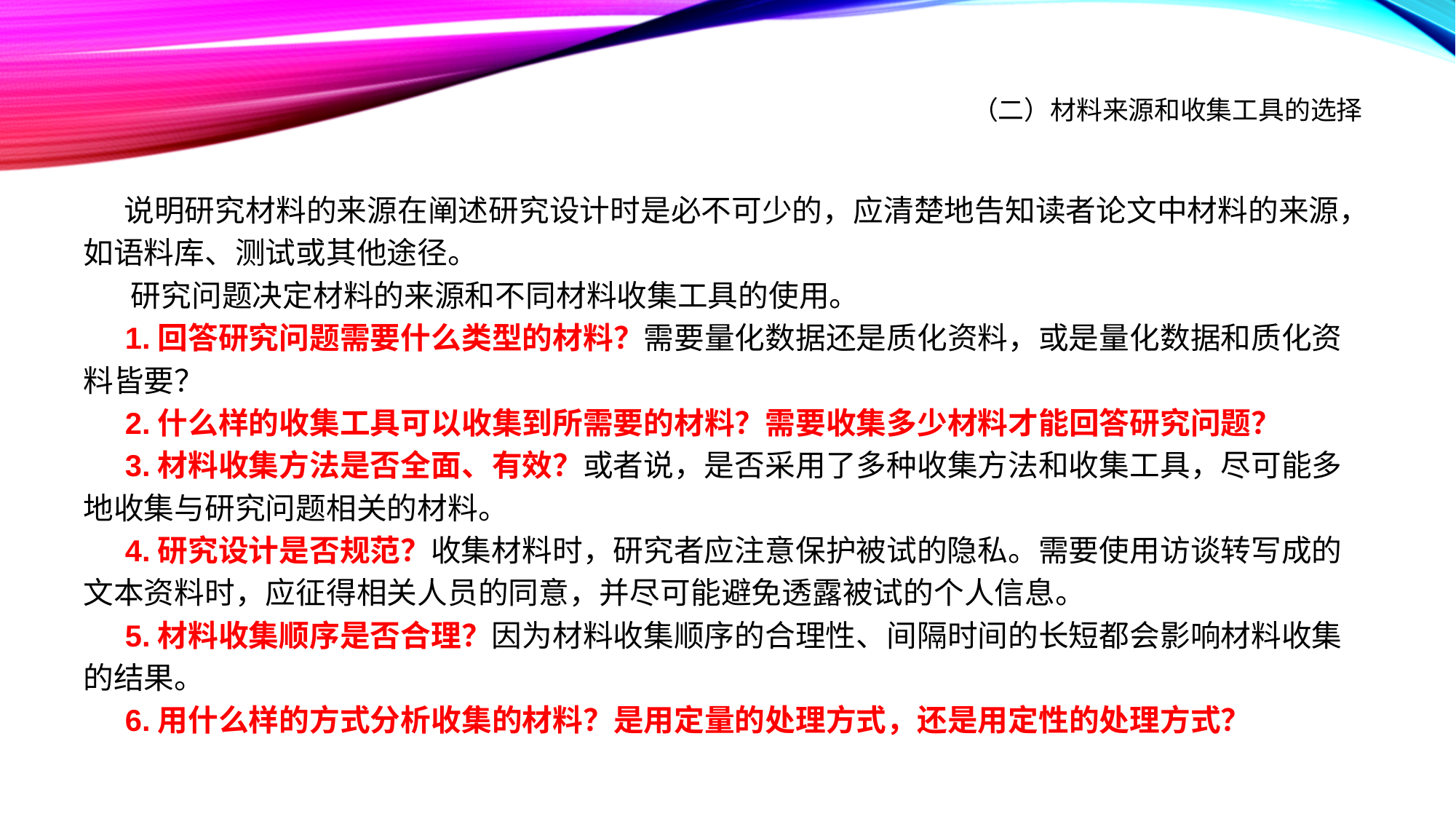

# （二）材料来源和收集工具的选择
     说明研究材料的来源在阐述研究设计时是必不可少的，应清楚地告知读者论文中材料的来源，如语料库、测试或其他途径。
      研究问题决定材料的来源和不同材料收集工具的使用。
     1.回答研究问题需要什么类型的材料？需要量化数据还是质化资料，或是量化数据和质化资料皆要？
     2.什么样的收集工具可以收集到所需要的材料？需要收集多少材料才能回答研究问题？
     3.材料收集方法是否全面、有效？或者说，是否采用了多种收集方法和收集工具，尽可能多地收集与研究问题相关的材料。
     4.研究设计是否规范？收集材料时，研究者应注意保护被试的隐私。需要使用访谈转写成的文本资料时，应征得相关人员的同意，并尽可能避免透露被试的个人信息。
     5.材料收集顺序是否合理？因为材料收集顺序的合理性、间隔时间的长短都会影响材料收集的结果。
     6.用什么样的方式分析收集的材料？是用定量的处理方式，还是用定性的处理方式？